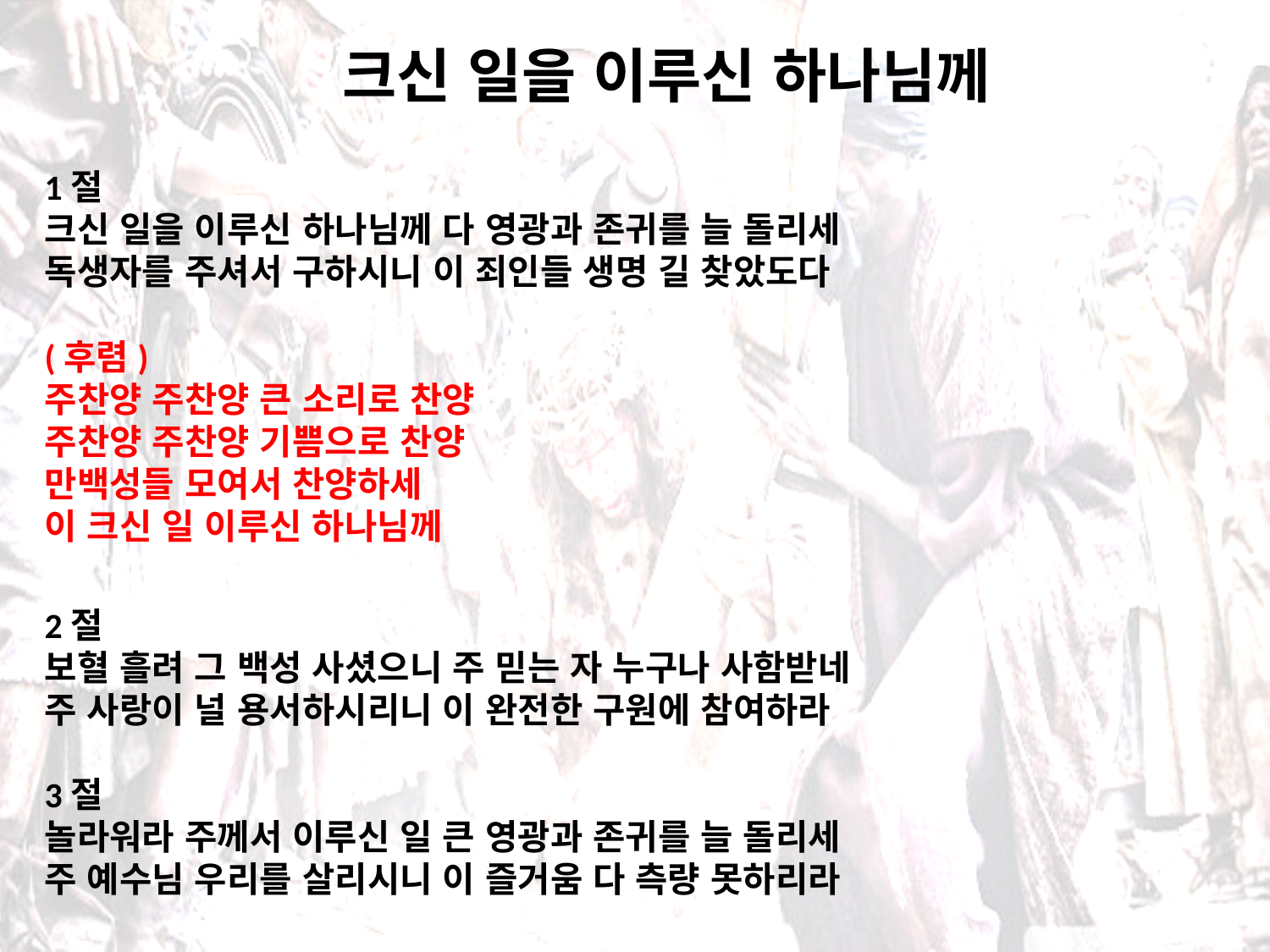

# 크신 일을 이루신 하나님께
1절
크신 일을 이루신 하나님께 다 영광과 존귀를 늘 돌리세
독생자를 주셔서 구하시니 이 죄인들 생명 길 찾았도다
(후렴)
주찬양 주찬양 큰 소리로 찬양
주찬양 주찬양 기쁨으로 찬양
만백성들 모여서 찬양하세
이 크신 일 이루신 하나님께

2절
보혈 흘려 그 백성 사셨으니 주 믿는 자 누구나 사함받네
주 사랑이 널 용서하시리니 이 완전한 구원에 참여하라
3절
놀라워라 주께서 이루신 일 큰 영광과 존귀를 늘 돌리세
주 예수님 우리를 살리시니 이 즐거움 다 측량 못하리라